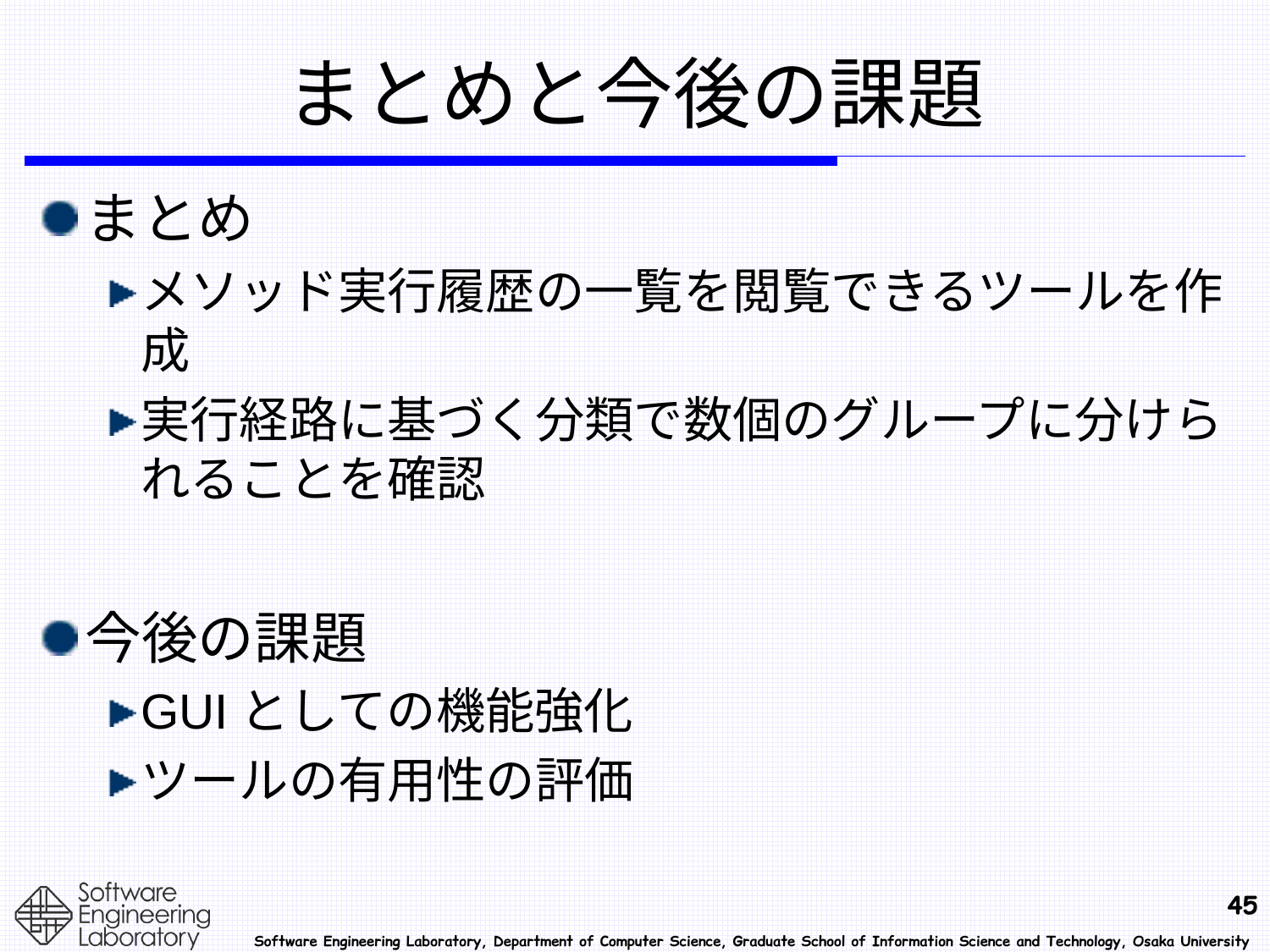

# まとめと今後の課題
まとめ
メソッド実行履歴の一覧を閲覧できるツールを作成
実行経路に基づく分類で数個のグループに分けられることを確認

今後の課題
GUIとしての機能強化
ツールの有用性の評価